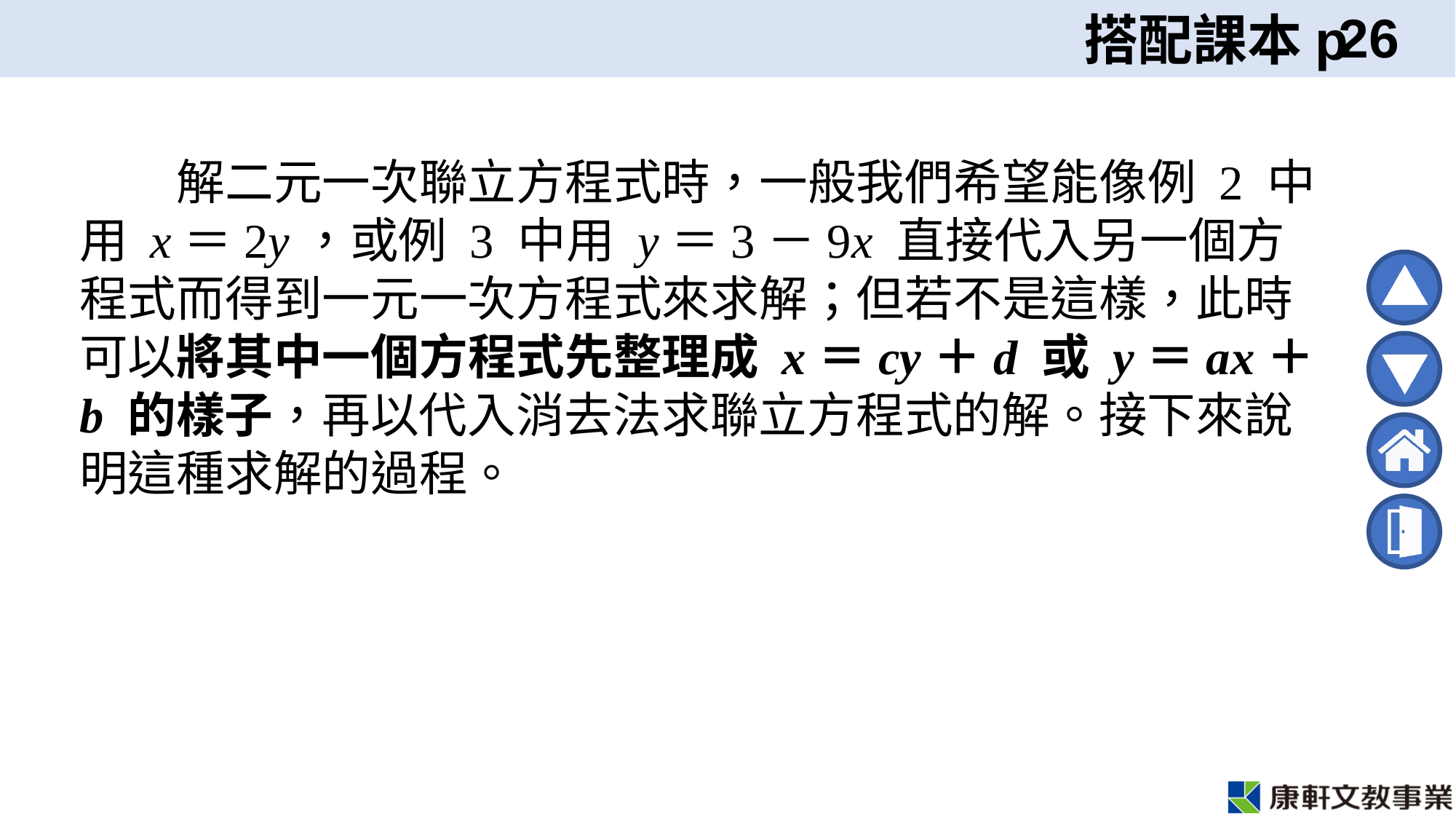

26
　　解二元一次聯立方程式時，一般我們希望能像例 2 中用 x＝2y，或例 3 中用 y＝3－9x 直接代入另一個方程式而得到一元一次方程式來求解；但若不是這樣，此時可以將其中一個方程式先整理成 x＝cy＋d 或 y＝ax＋b 的樣子，再以代入消去法求聯立方程式的解。接下來說明這種求解的過程。